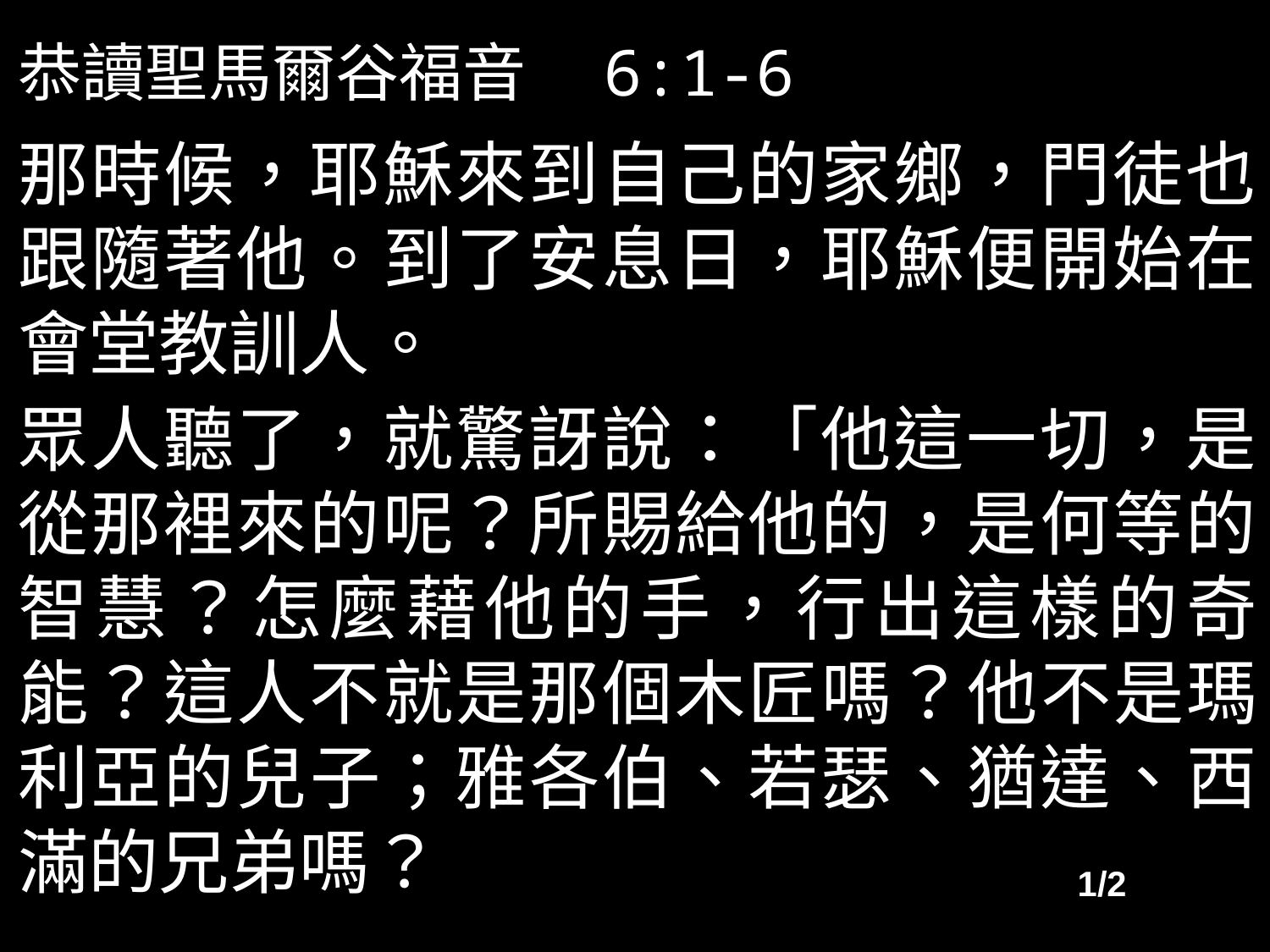

恭讀聖馬爾谷福音　6:1-6
那時候，耶穌來到自己的家鄉，門徒也跟隨著他。到了安息日，耶穌便開始在會堂教訓人。
眾人聽了，就驚訝說：「他這一切，是從那裡來的呢？所賜給他的，是何等的智慧？怎麼藉他的手，行出這樣的奇能？這人不就是那個木匠嗎？他不是瑪利亞的兒子；雅各伯、若瑟、猶達、西滿的兄弟嗎？

1/2